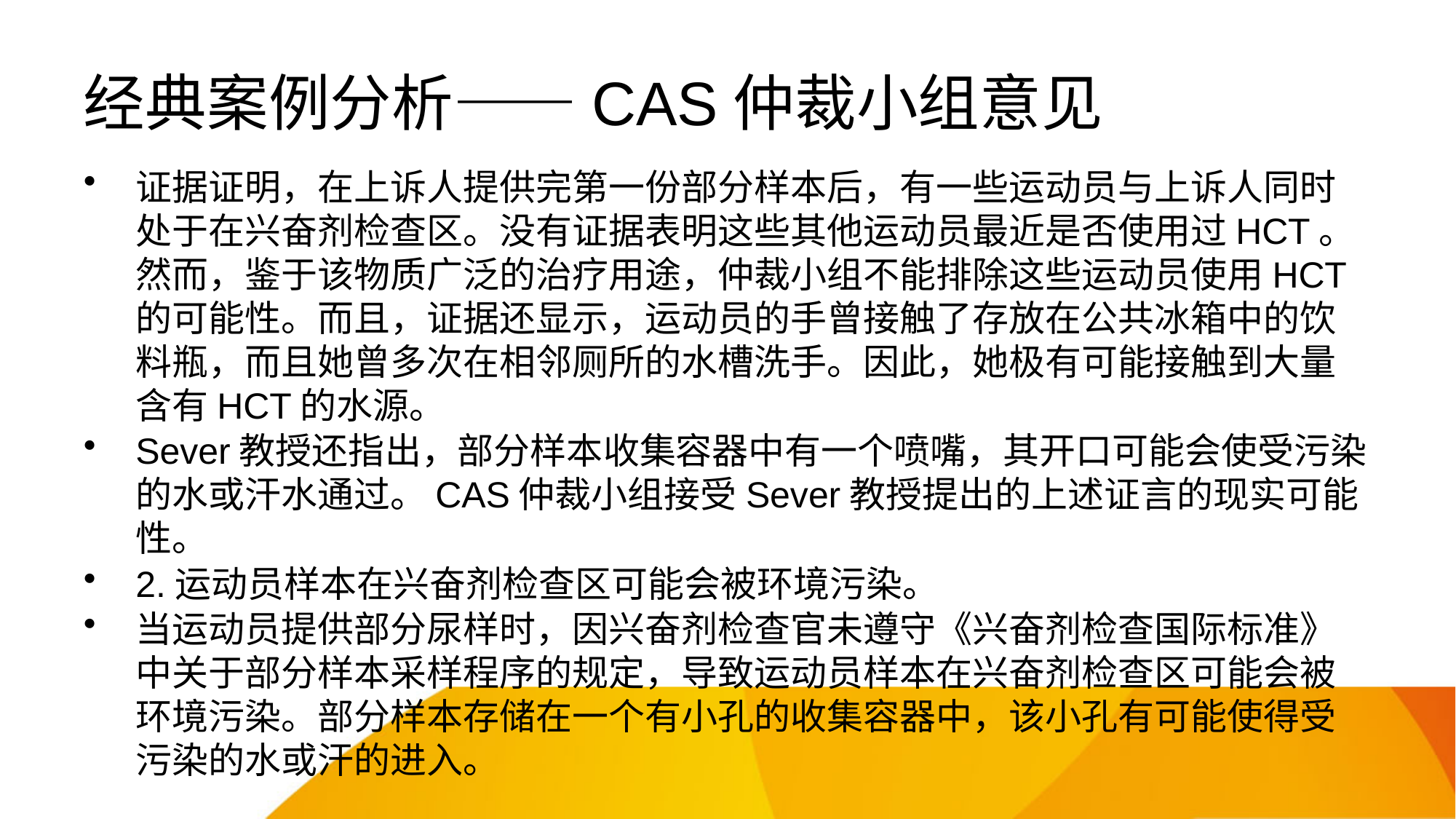

# 经典案例分析——CAS仲裁小组意见
证据证明，在上诉人提供完第一份部分样本后，有一些运动员与上诉人同时处于在兴奋剂检查区。没有证据表明这些其他运动员最近是否使用过HCT。然而，鉴于该物质广泛的治疗用途，仲裁小组不能排除这些运动员使用HCT的可能性。而且，证据还显示，运动员的手曾接触了存放在公共冰箱中的饮料瓶，而且她曾多次在相邻厕所的水槽洗手。因此，她极有可能接触到大量含有HCT的水源。
Sever教授还指出，部分样本收集容器中有一个喷嘴，其开口可能会使受污染的水或汗水通过。CAS仲裁小组接受Sever教授提出的上述证言的现实可能性。
2.运动员样本在兴奋剂检查区可能会被环境污染。
当运动员提供部分尿样时，因兴奋剂检查官未遵守《兴奋剂检查国际标准》中关于部分样本采样程序的规定，导致运动员样本在兴奋剂检查区可能会被环境污染。部分样本存储在一个有小孔的收集容器中，该小孔有可能使得受污染的水或汗的进入。